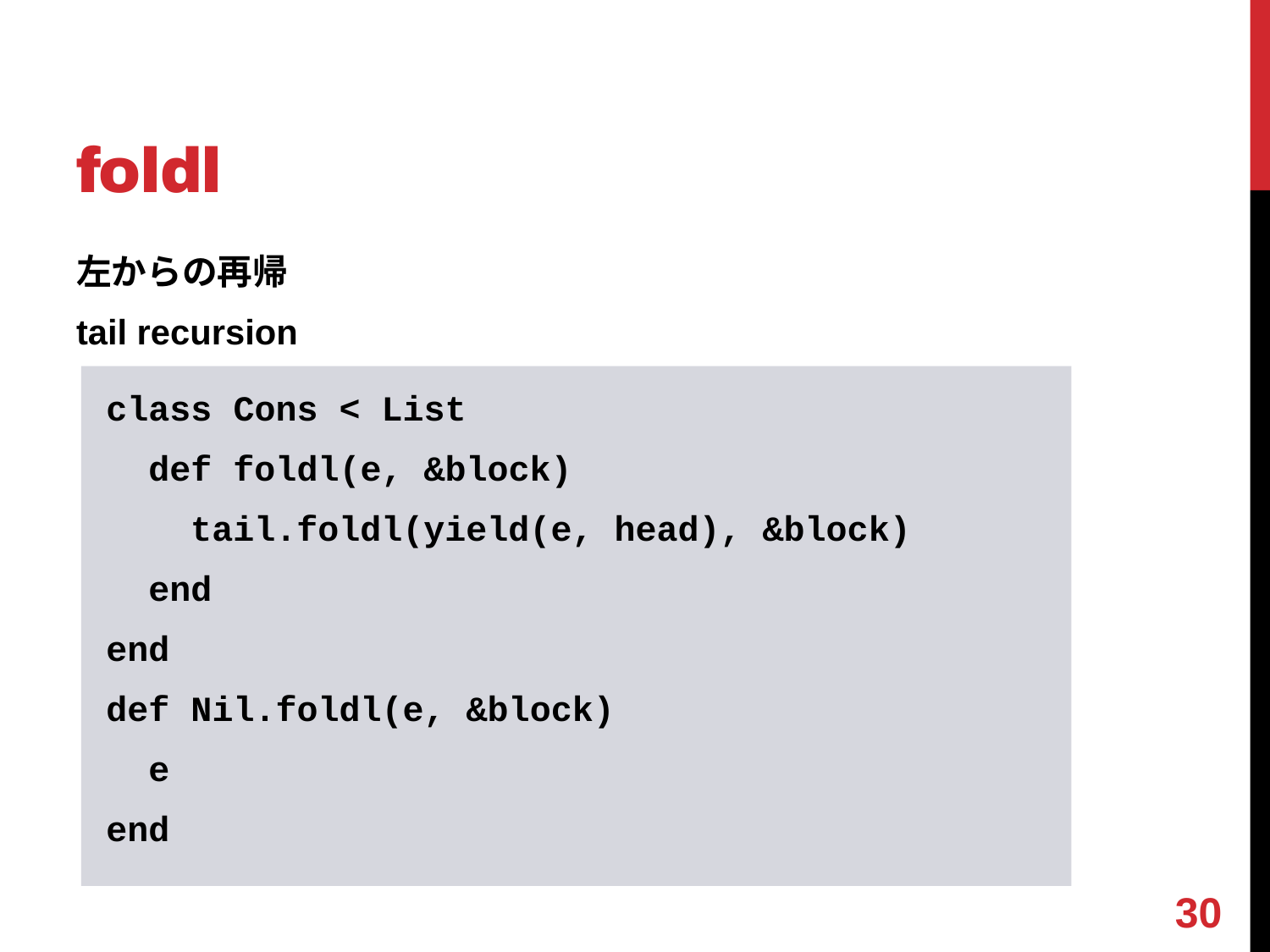

# foldl
左からの再帰
tail recursion
class Cons < List
  def foldl(e, &block)
    tail.foldl(yield(e, head), &block)
  end
end
def Nil.foldl(e, &block)
  e
end
30